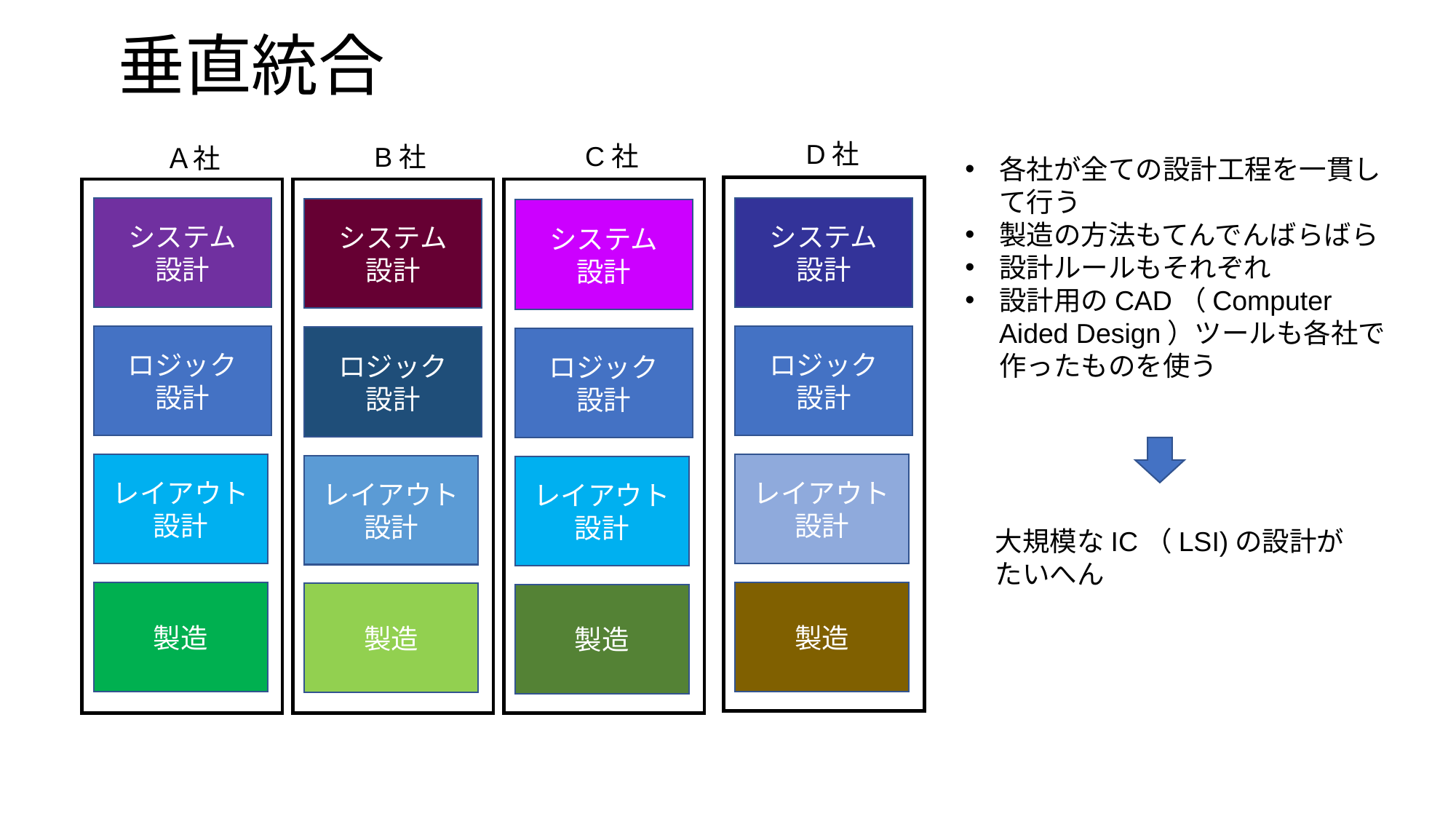

# 垂直統合
D社
C社
B社
Ａ社
各社が全ての設計工程を一貫して行う
製造の方法もてんでんばらばら
設計ルールもそれぞれ
設計用のCAD（Computer Aided Design）ツールも各社で作ったものを使う

システム
設計
システム
設計
システム
設計
システム
設計
ロジック
設計
ロジック
設計
ロジック
設計
ロジック
設計

レイアウト設計
レイアウト設計
レイアウト設計
レイアウト設計
大規模なIC（LSI)の設計が
たいへん
製造
製造
製造
製造